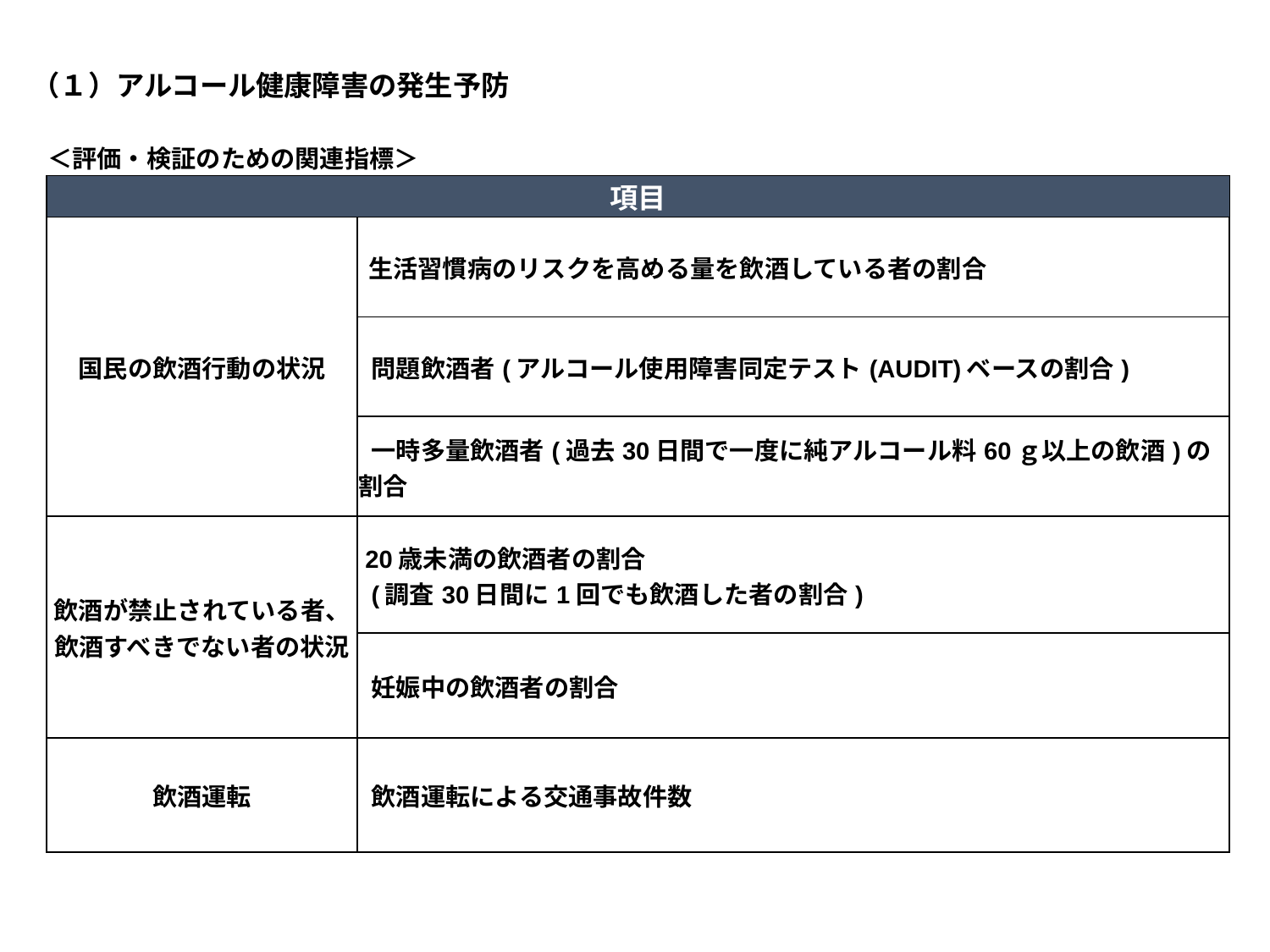

（１）アルコール健康障害の発生予防
| ＜評価・検証のための関連指標＞ |  |
| --- | --- |
| 項目 |  |
| 国民の飲酒行動の状況 | 生活習慣病のリスクを高める量を飲酒している者の割合 |
|  | 問題飲酒者(アルコール使用障害同定テスト(AUDIT)ベースの割合) |
|  | 一時多量飲酒者(過去30日間で一度に純アルコール料60ｇ以上の飲酒)の割合 |
| 飲酒が禁止されている者、 飲酒すべきでない者の状況 | 20歳未満の飲酒者の割合 (調査30日間に1回でも飲酒した者の割合) |
|  | 妊娠中の飲酒者の割合 |
| 飲酒運転 | 飲酒運転による交通事故件数 |